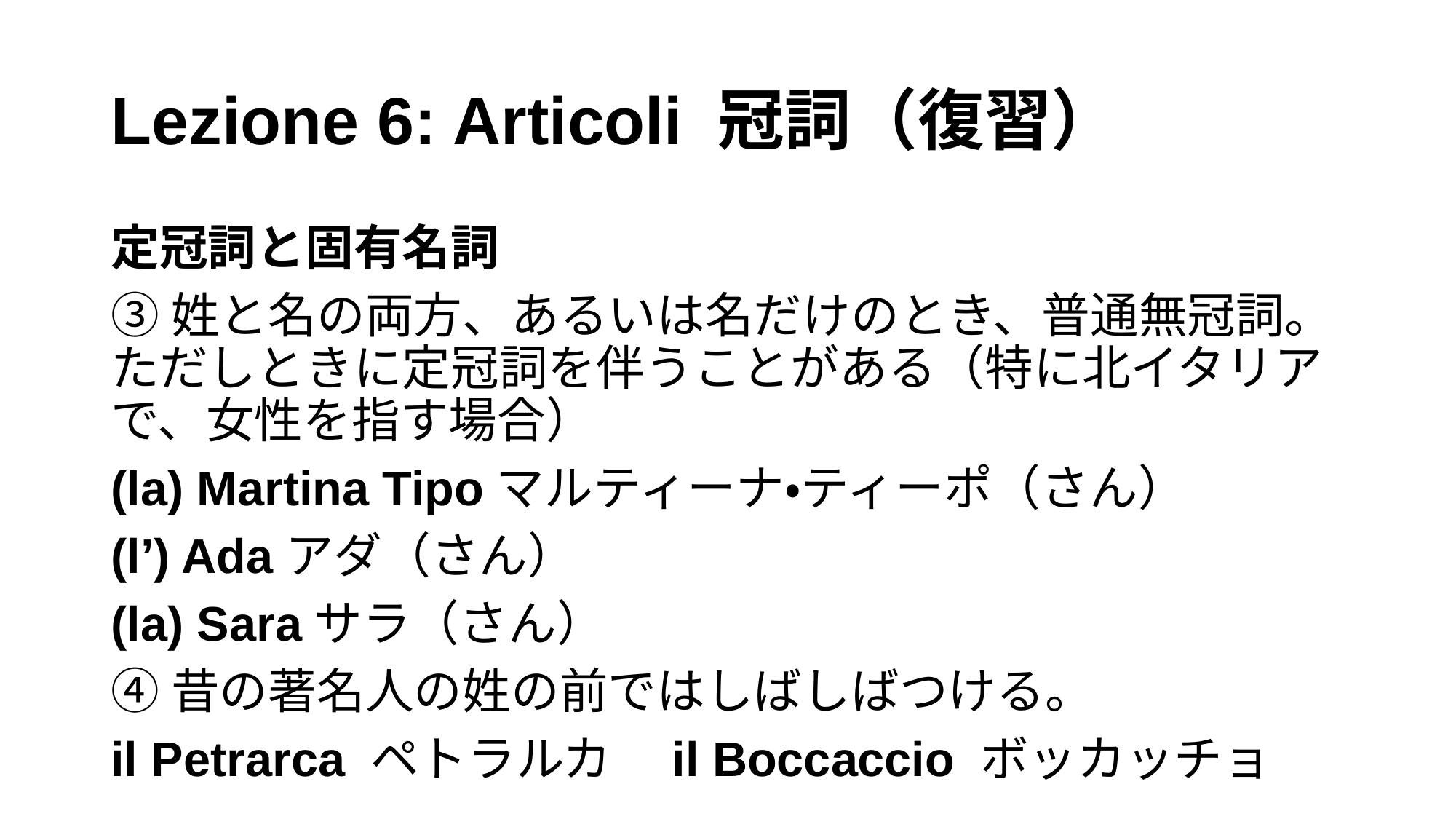

# Lezione 6: Articoli 冠詞（復習）
定冠詞と固有名詞
③姓と名の両方、あるいは名だけのとき、普通無冠詞。ただしときに定冠詞を伴うことがある（特に北イタリアで、女性を指す場合）
(la) Martina Tipoマルティーナ・ティーポ（さん）
(l’) Adaアダ（さん）
(la) Saraサラ（さん）
④昔の著名人の姓の前ではしばしばつける。
il Petrarca ペトラルカ　il Boccaccio ボッカッチョ